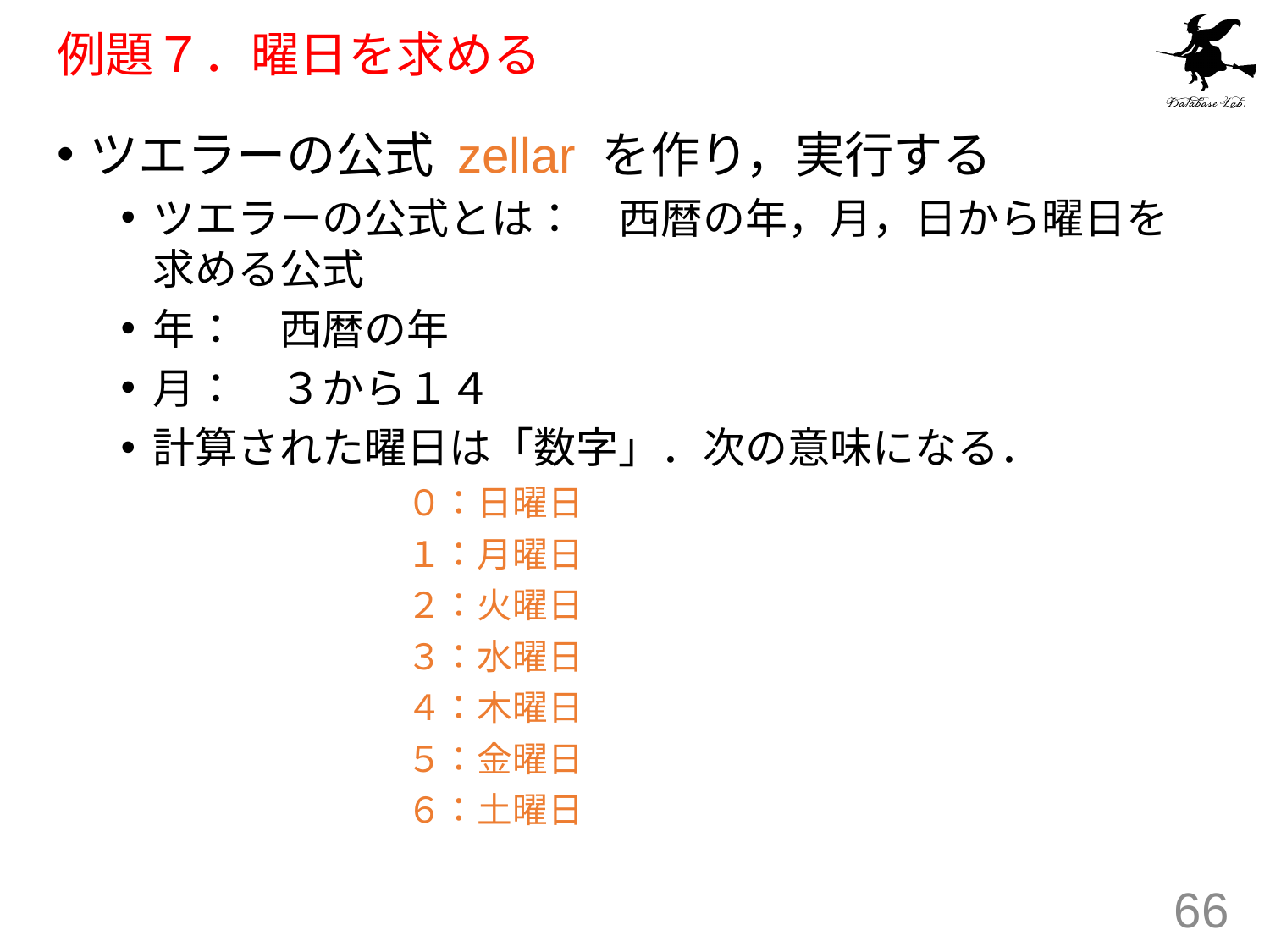

# 例題７．曜日を求める
ツエラーの公式 zellar を作り，実行する
ツエラーの公式とは：　西暦の年，月，日から曜日を求める公式
年：　西暦の年
月：　３から１４
計算された曜日は「数字」．次の意味になる．
			０：日曜日
	  		１：月曜日
			２：火曜日
			３：水曜日
			４：木曜日
			５：金曜日
			６：土曜日

66